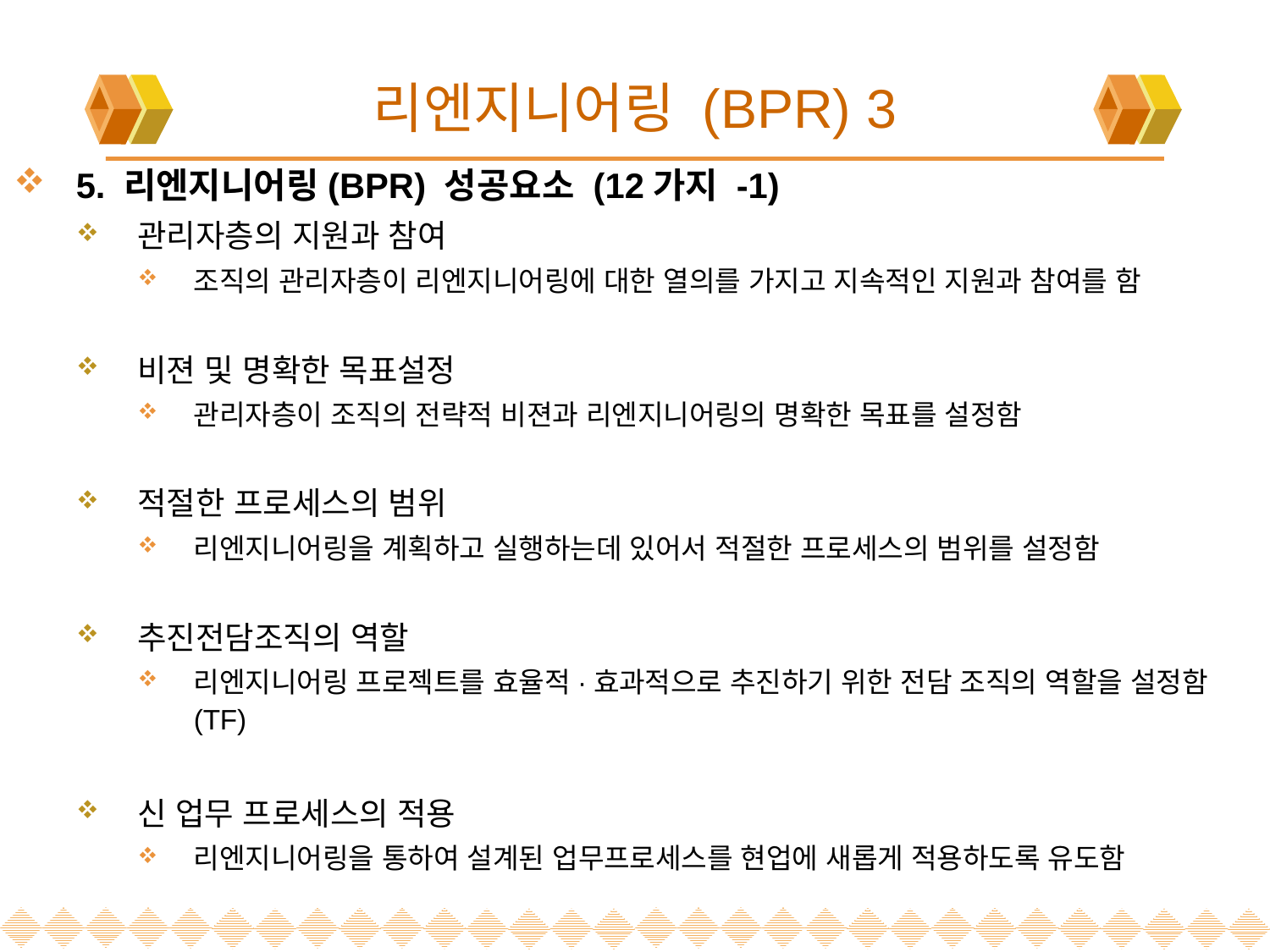

# 리엔지니어링 (BPR) 3
5. 리엔지니어링(BPR) 성공요소 (12가지 -1)
관리자층의 지원과 참여
조직의 관리자층이 리엔지니어링에 대한 열의를 가지고 지속적인 지원과 참여를 함

비젼 및 명확한 목표설정
관리자층이 조직의 전략적 비젼과 리엔지니어링의 명확한 목표를 설정함

적절한 프로세스의 범위
리엔지니어링을 계획하고 실행하는데 있어서 적절한 프로세스의 범위를 설정함

추진전담조직의 역할
리엔지니어링 프로젝트를 효율적·효과적으로 추진하기 위한 전담 조직의 역할을 설정함(TF)

신 업무 프로세스의 적용
리엔지니어링을 통하여 설계된 업무프로세스를 현업에 새롭게 적용하도록 유도함